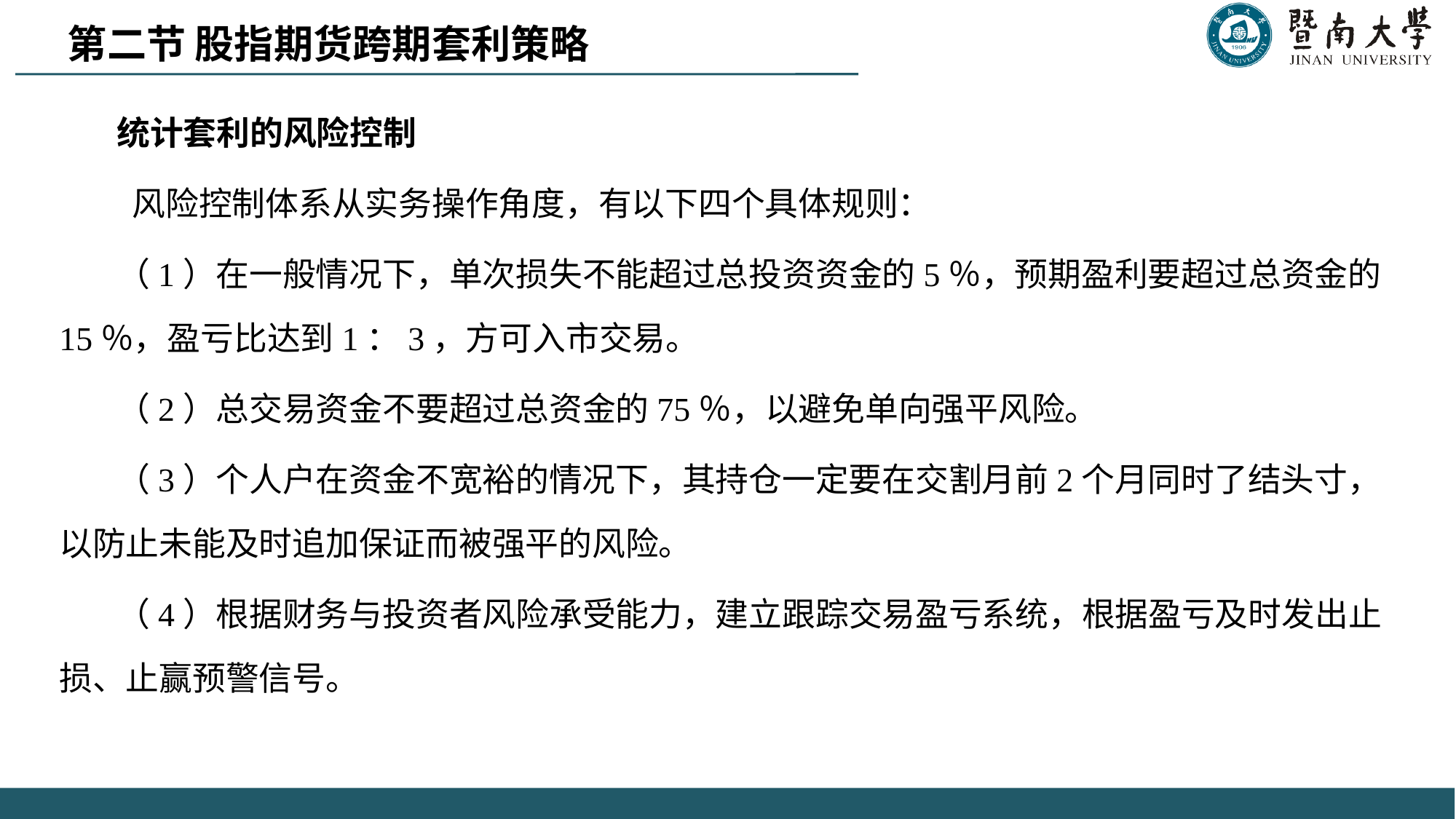

第二节 股指期货跨期套利策略
统计套利的风险控制
 风险控制体系从实务操作角度，有以下四个具体规则：
（1）在一般情况下，单次损失不能超过总投资资金的5％，预期盈利要超过总资金的15％，盈亏比达到1：3，方可入市交易。
（2）总交易资金不要超过总资金的75％，以避免单向强平风险。
（3）个人户在资金不宽裕的情况下，其持仓一定要在交割月前2个月同时了结头寸，以防止未能及时追加保证而被强平的风险。
（4）根据财务与投资者风险承受能力，建立跟踪交易盈亏系统，根据盈亏及时发出止损、止赢预警信号。